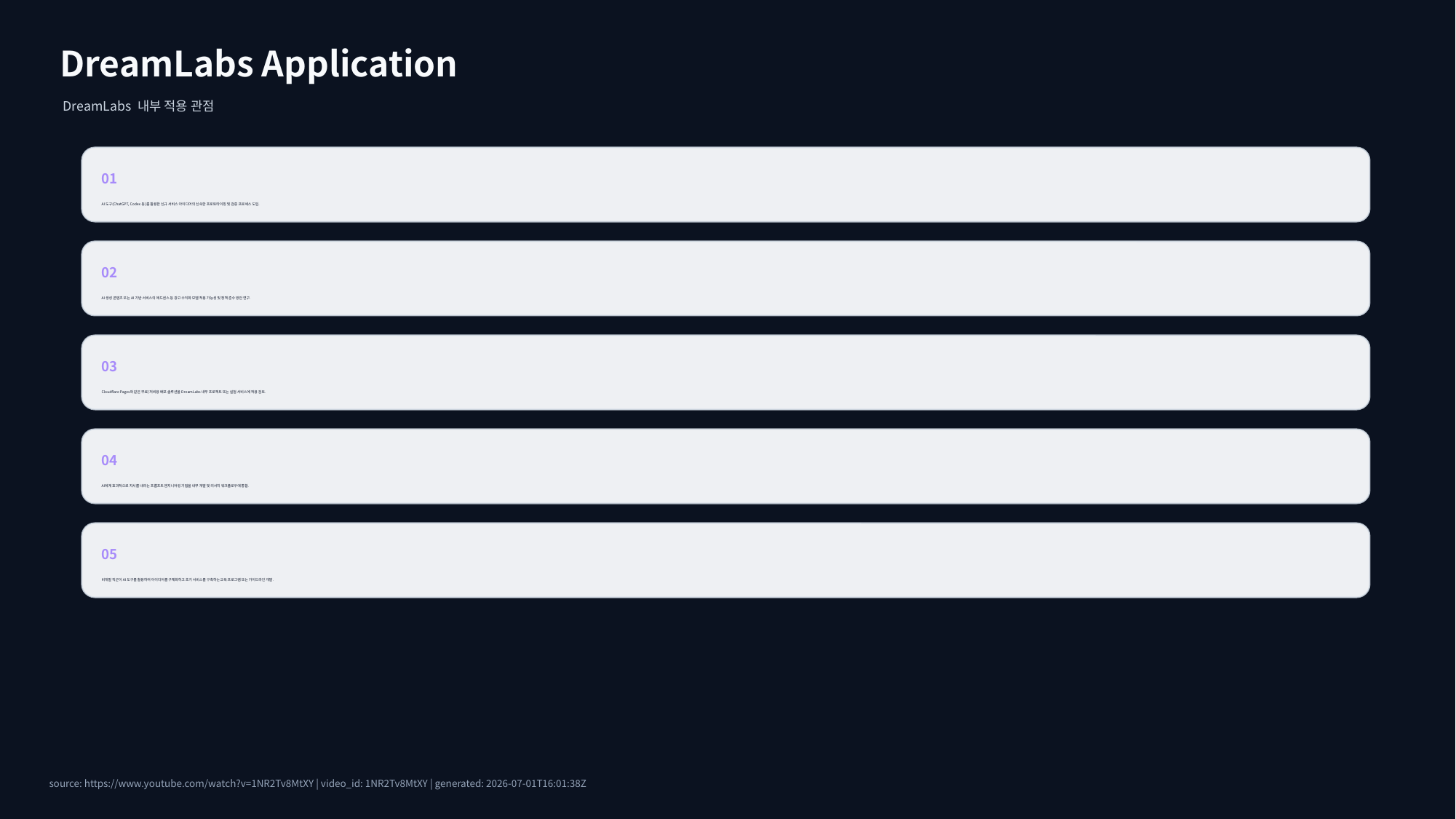

DreamLabs Application
DreamLabs 내부 적용 관점

01
AI 도구(ChatGPT, Codex 등)를 활용한 신규 서비스 아이디어의 신속한 프로토타이핑 및 검증 프로세스 도입.

02
AI 생성 콘텐츠 또는 AI 기반 서비스의 애드센스 등 광고 수익화 모델 적용 가능성 및 정책 준수 방안 연구.

03
Cloudflare Pages와 같은 무료/저비용 배포 솔루션을 DreamLabs 내부 프로젝트 또는 실험 서비스에 적용 검토.

04
AI에게 효과적으로 지시를 내리는 프롬프트 엔지니어링 기법을 내부 개발 및 리서치 워크플로우에 통합.

05
비개발 직군이 AI 도구를 활용하여 아이디어를 구체화하고 초기 서비스를 구축하는 교육 프로그램 또는 가이드라인 개발.
source: https://www.youtube.com/watch?v=1NR2Tv8MtXY | video_id: 1NR2Tv8MtXY | generated: 2026-07-01T16:01:38Z